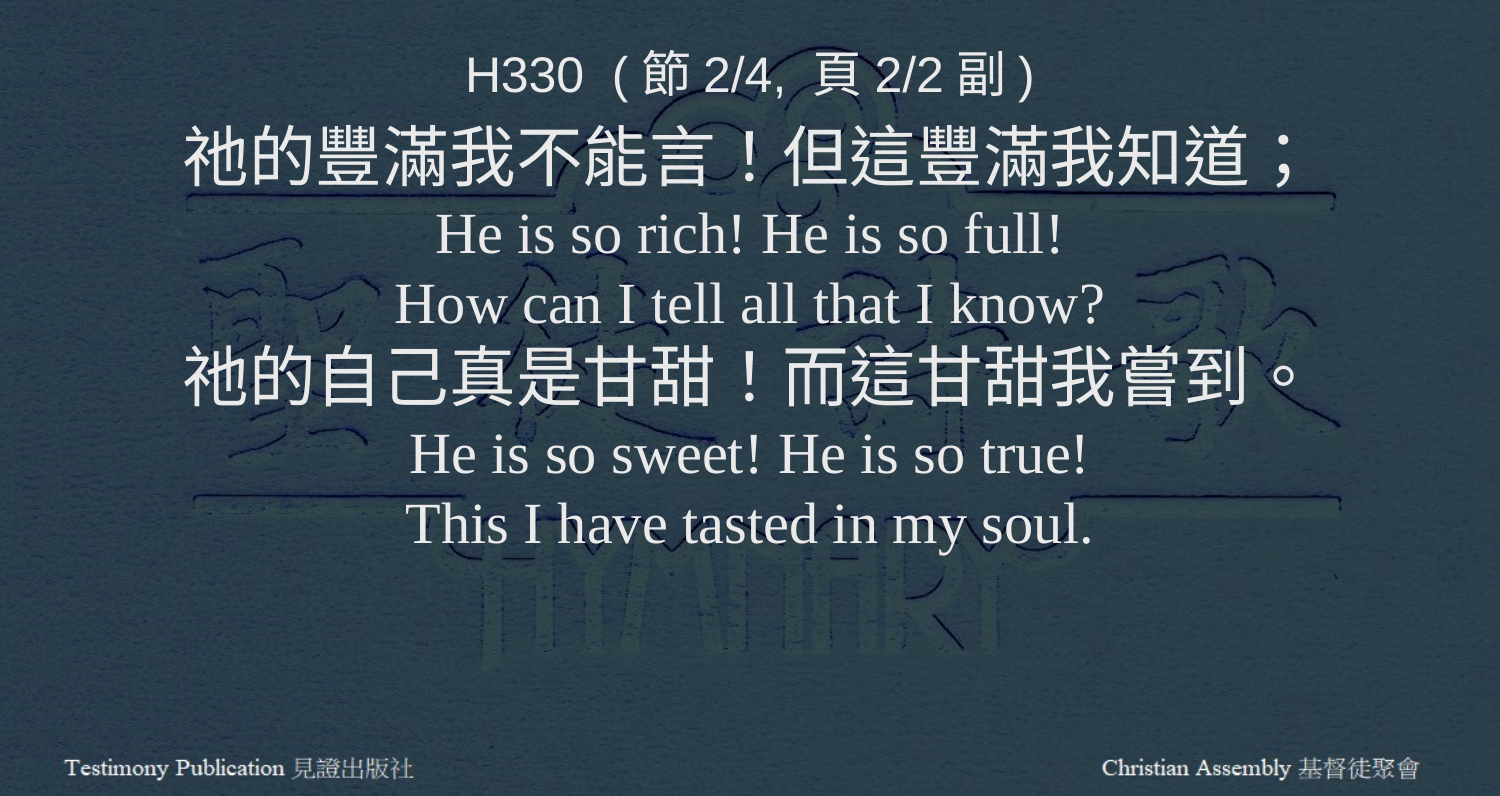

H330  (節2/4, 頁2/2副)
祂的豐滿我不能言！但這豐滿我知道；
He is so rich! He is so full!
How can I tell all that I know?
祂的自己真是甘甜！而這甘甜我嘗到。
He is so sweet! He is so true!
This I have tasted in my soul.